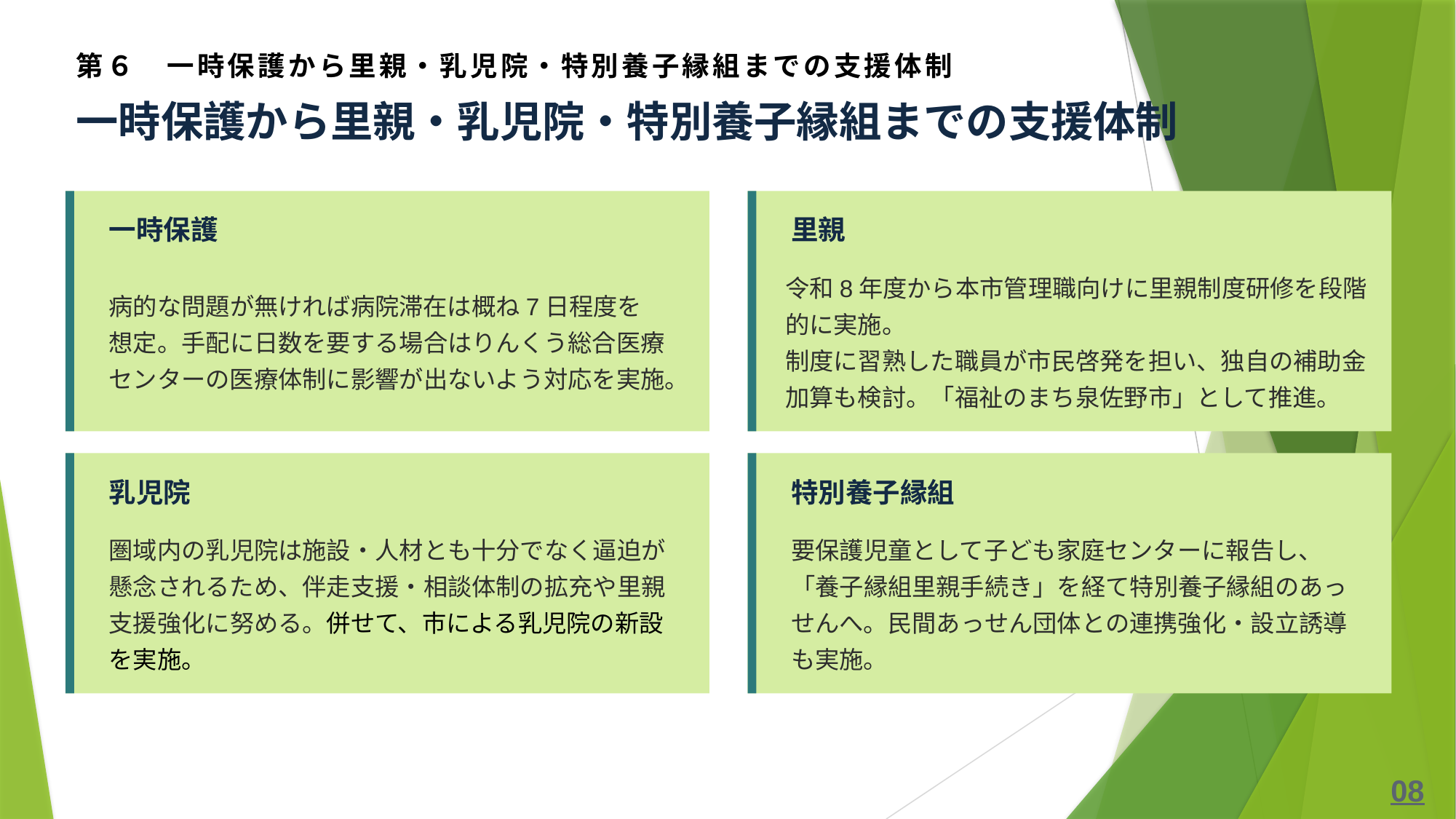

第６　一時保護から里親・乳児院・特別養子縁組までの支援体制
一時保護から里親・乳児院・特別養子縁組までの支援体制

一時保護
里親
病的な問題が無ければ病院滞在は概ね7日程度を想定。手配に日数を要する場合はりんくう総合医療センターの医療体制に影響が出ないよう対応を実施。
令和8年度から本市管理職向けに里親制度研修を段階的に実施。
制度に習熟した職員が市民啓発を担い、独自の補助金加算も検討。「福祉のまち泉佐野市」として推進。

乳児院
特別養子縁組
圏域内の乳児院は施設・人材とも十分でなく逼迫が懸念されるため、伴走支援・相談体制の拡充や里親支援強化に努める。併せて、市による乳児院の新設を実施。
要保護児童として子ども家庭センターに報告し、「養子縁組里親手続き」を経て特別養子縁組のあっせんへ。民間あっせん団体との連携強化・設立誘導も実施。
08